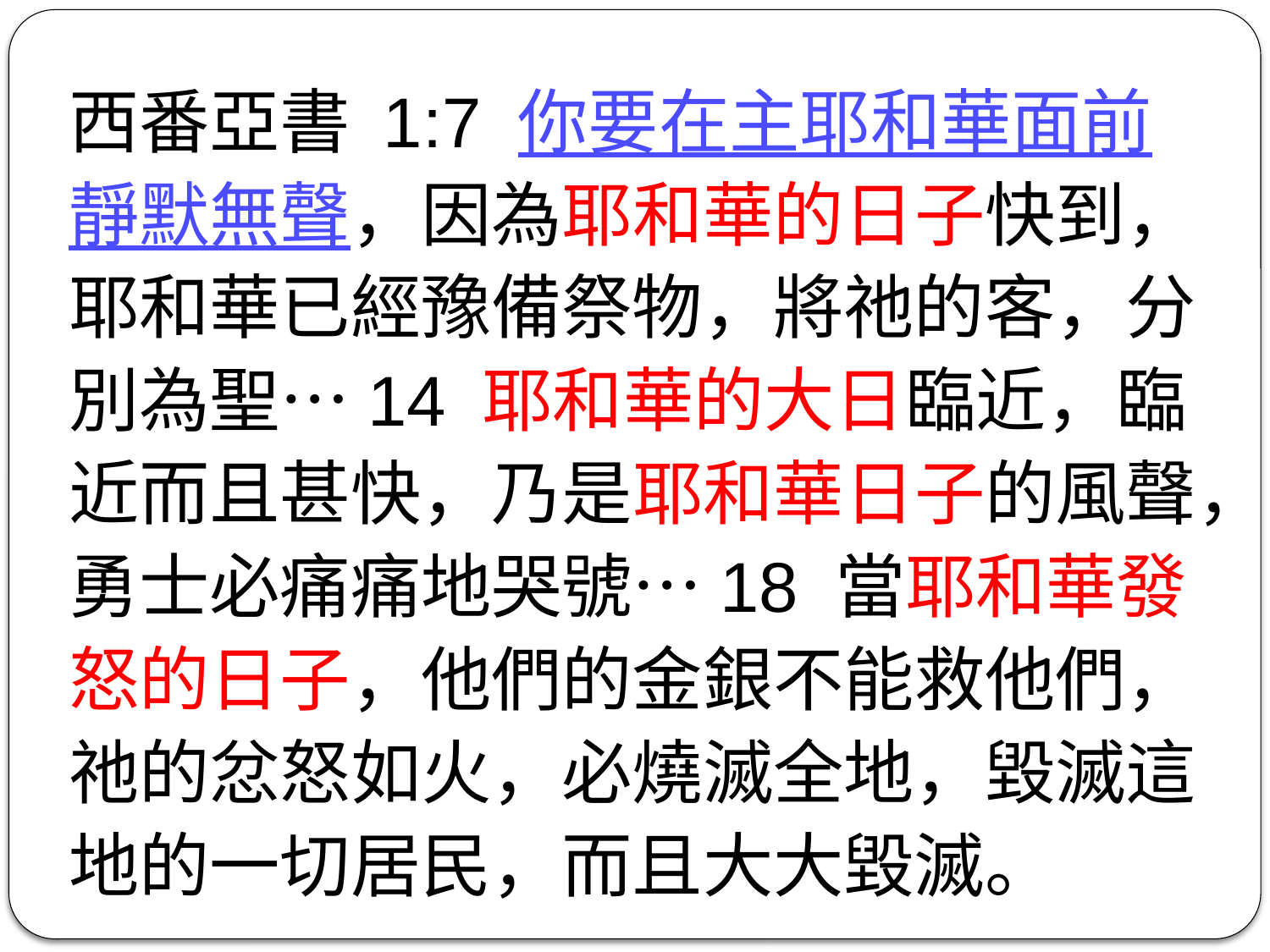

西番亞書 1:7 你要在主耶和華面前靜默無聲，因為耶和華的日子快到，耶和華已經豫備祭物，將祂的客，分別為聖…14 耶和華的大日臨近，臨近而且甚快，乃是耶和華日子的風聲，勇士必痛痛地哭號…18 當耶和華發怒的日子，他們的金銀不能救他們，祂的忿怒如火，必燒滅全地，毀滅這地的一切居民，而且大大毀滅。